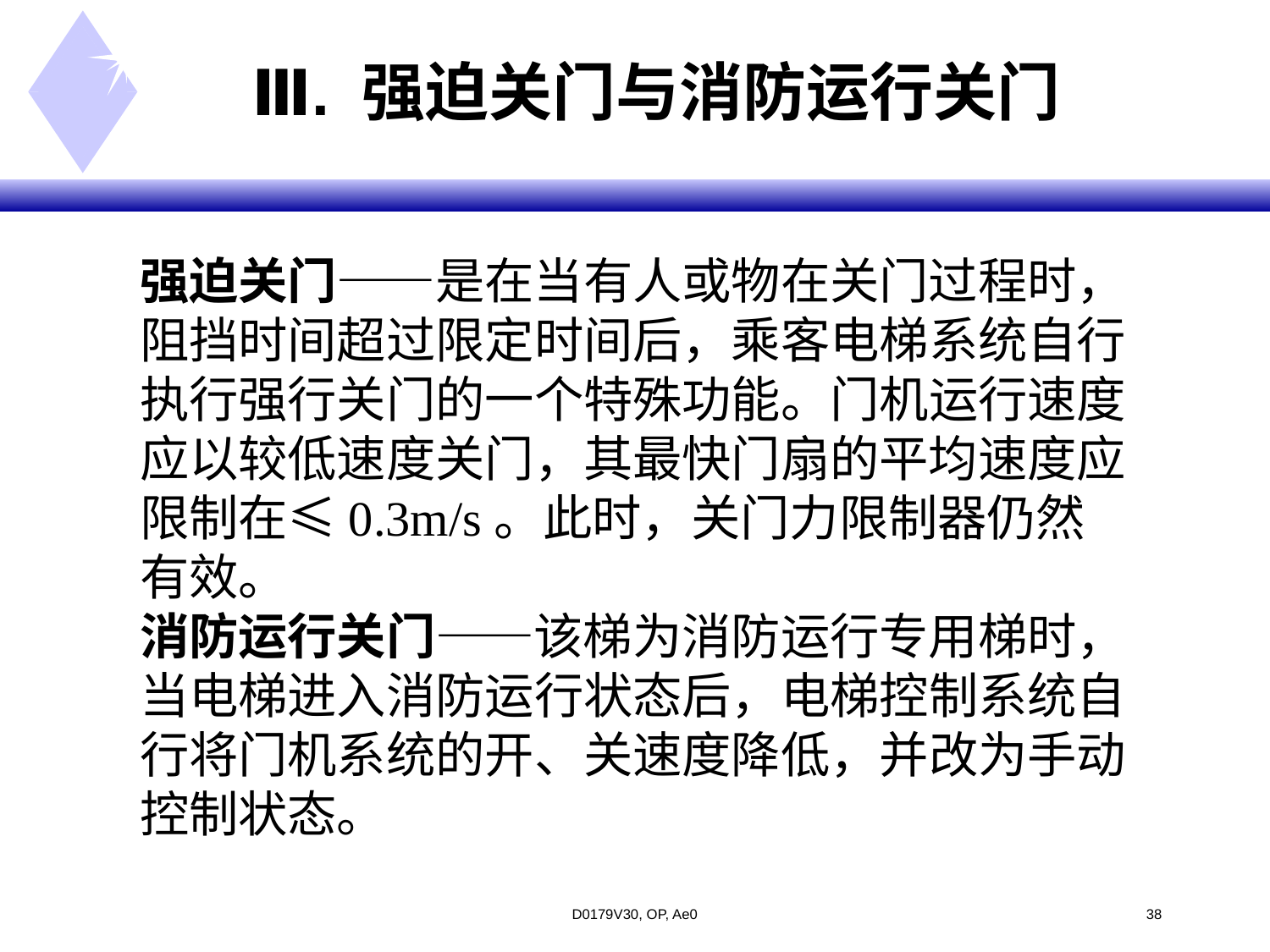

# Ⅲ. 强迫关门与消防运行关门
强迫关门——是在当有人或物在关门过程时，阻挡时间超过限定时间后，乘客电梯系统自行执行强行关门的一个特殊功能。门机运行速度应以较低速度关门，其最快门扇的平均速度应限制在≤0.3m/s。此时，关门力限制器仍然有效。
消防运行关门——该梯为消防运行专用梯时，当电梯进入消防运行状态后，电梯控制系统自行将门机系统的开、关速度降低，并改为手动控制状态。
D0179V30, OP, Ae0
38